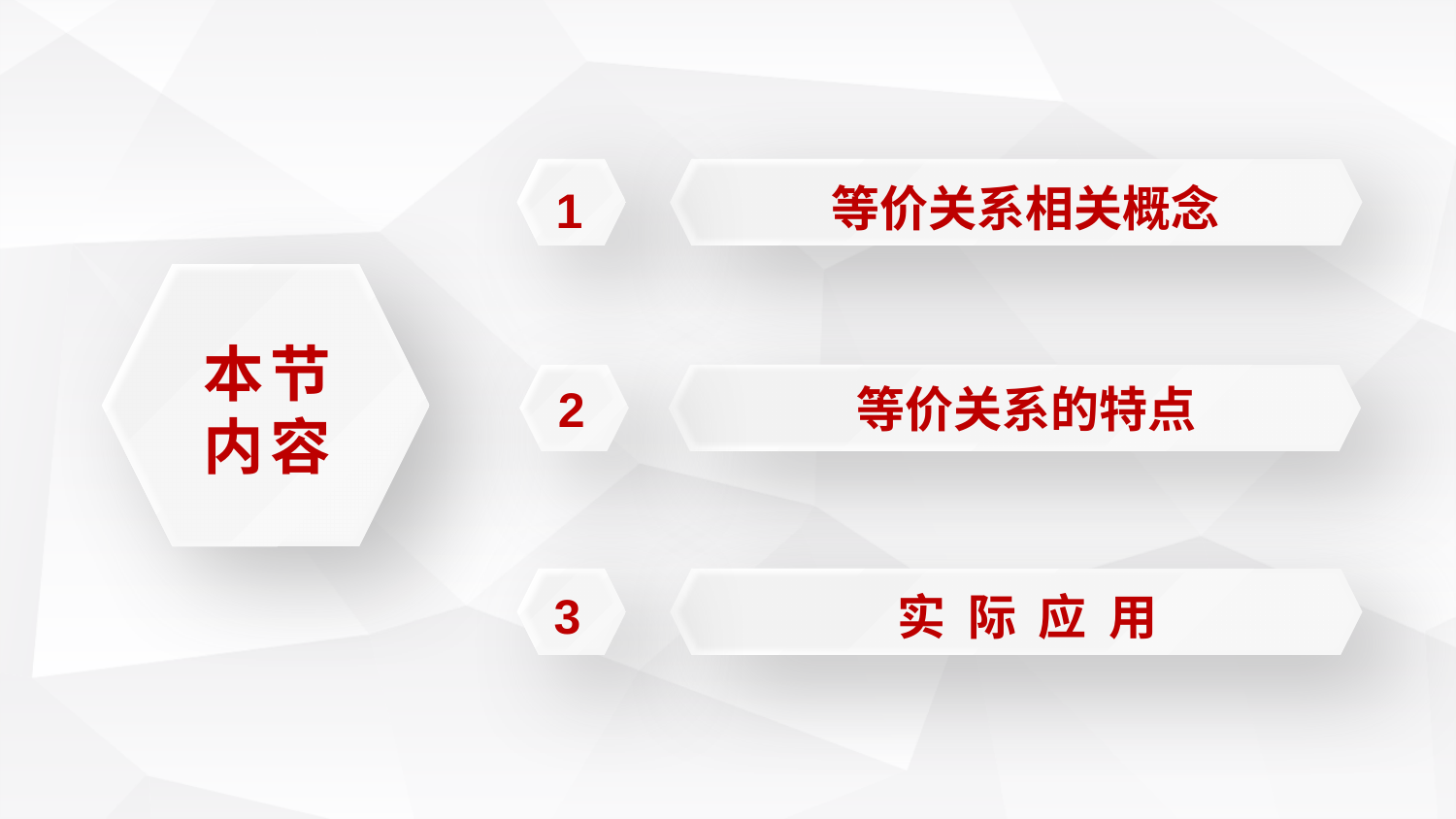

等价关系相关概念

 1

本节
内容

等价关系的特点
2

实  际  应  用

 3